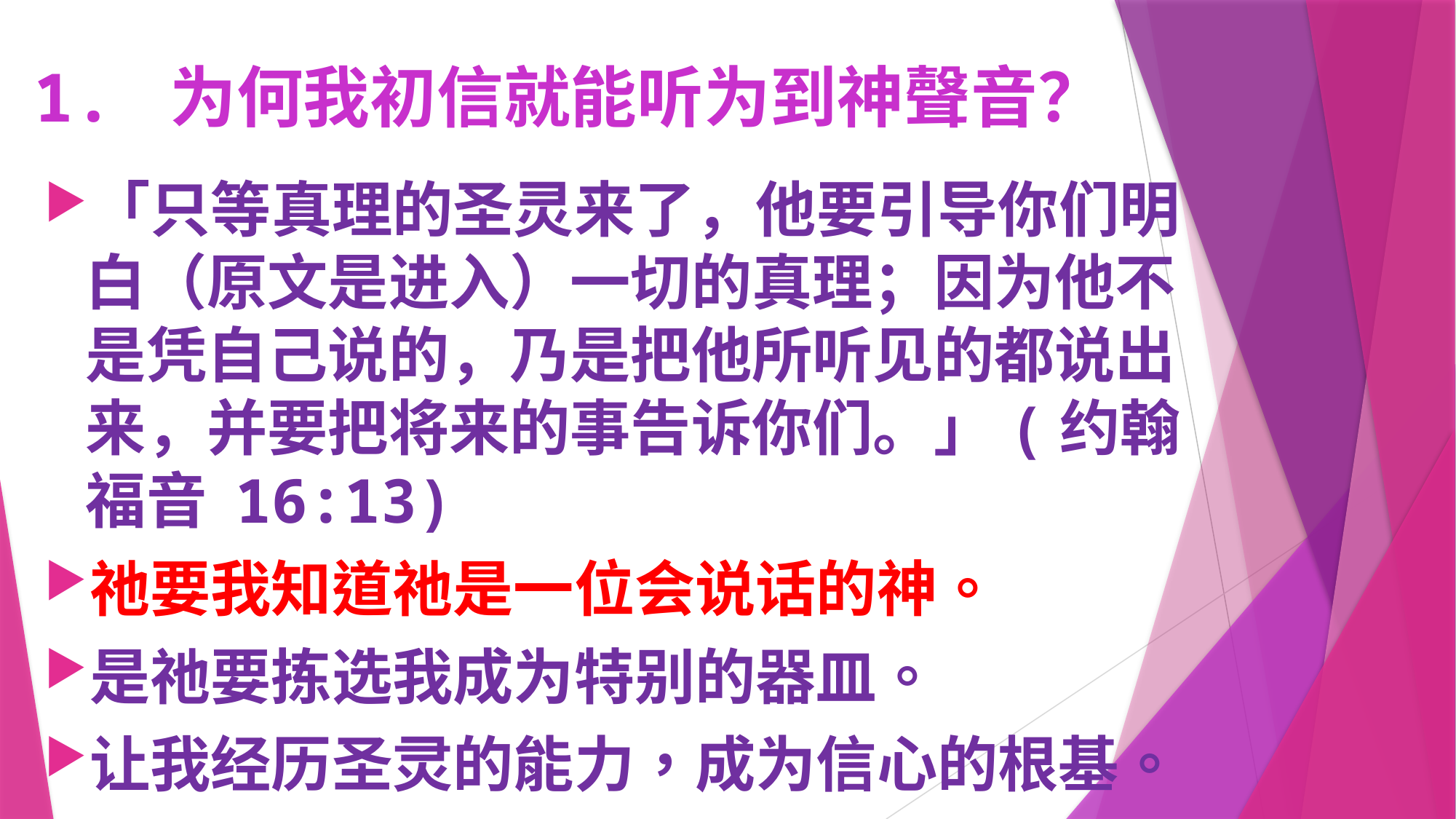

# 1. 为何我初信就能听为到神聲音？
「只等真理的圣灵来了，他要引导你们明白（原文是进入）一切的真理；因为他不是凭自己说的，乃是把他所听见的都说出来，并要把将来的事告诉你们。」(约翰福音 16:13)
祂要我知道祂是一位会说话的神。
是祂要拣选我成为特别的器皿。
让我经历圣灵的能力，成为信心的根基。